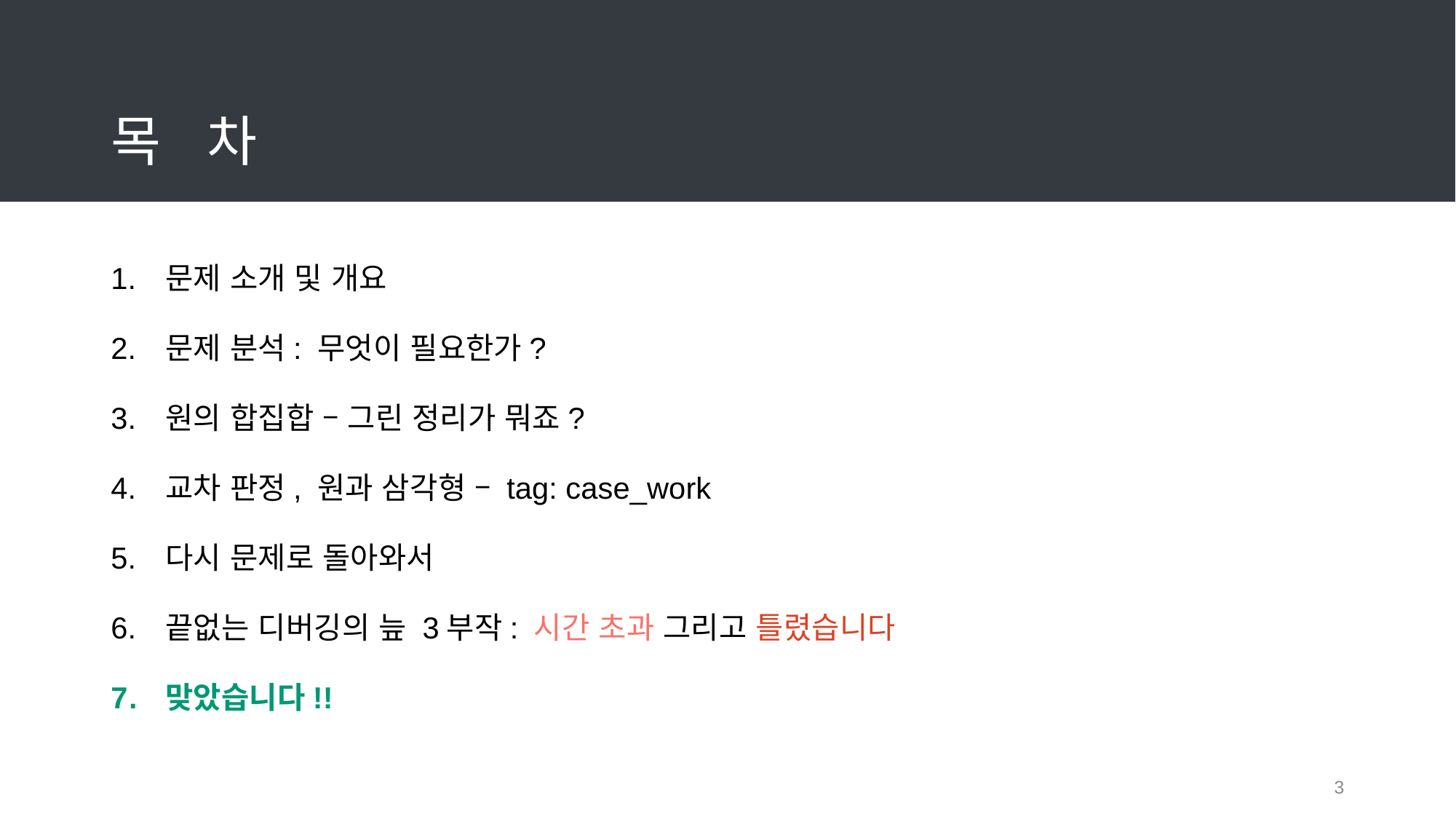

# 목   차
문제 소개 및 개요
문제 분석: 무엇이 필요한가?
원의 합집합 – 그린 정리가 뭐죠?
교차 판정, 원과 삼각형 – tag: case_work
다시 문제로 돌아와서
끝없는 디버깅의 늪 3부작: 시간 초과 그리고 틀렸습니다
맞았습니다!!
3